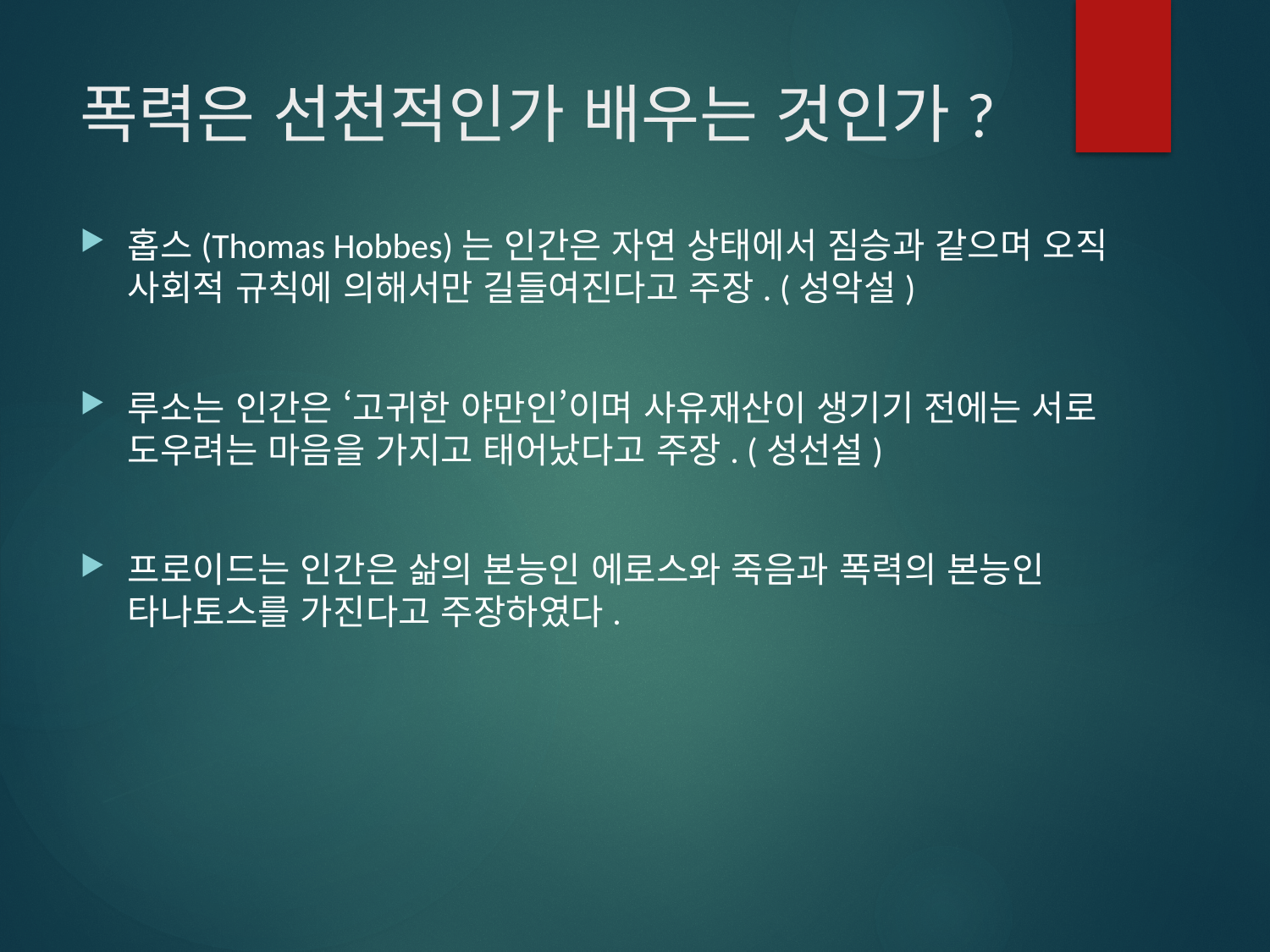

# 폭력은 선천적인가 배우는 것인가?
홉스(Thomas Hobbes)는 인간은 자연 상태에서 짐승과 같으며 오직 사회적 규칙에 의해서만 길들여진다고 주장. (성악설)

루소는 인간은 ‘고귀한 야만인’이며 사유재산이 생기기 전에는 서로 도우려는 마음을 가지고 태어났다고 주장. (성선설)

프로이드는 인간은 삶의 본능인 에로스와 죽음과 폭력의 본능인 타나토스를 가진다고 주장하였다.